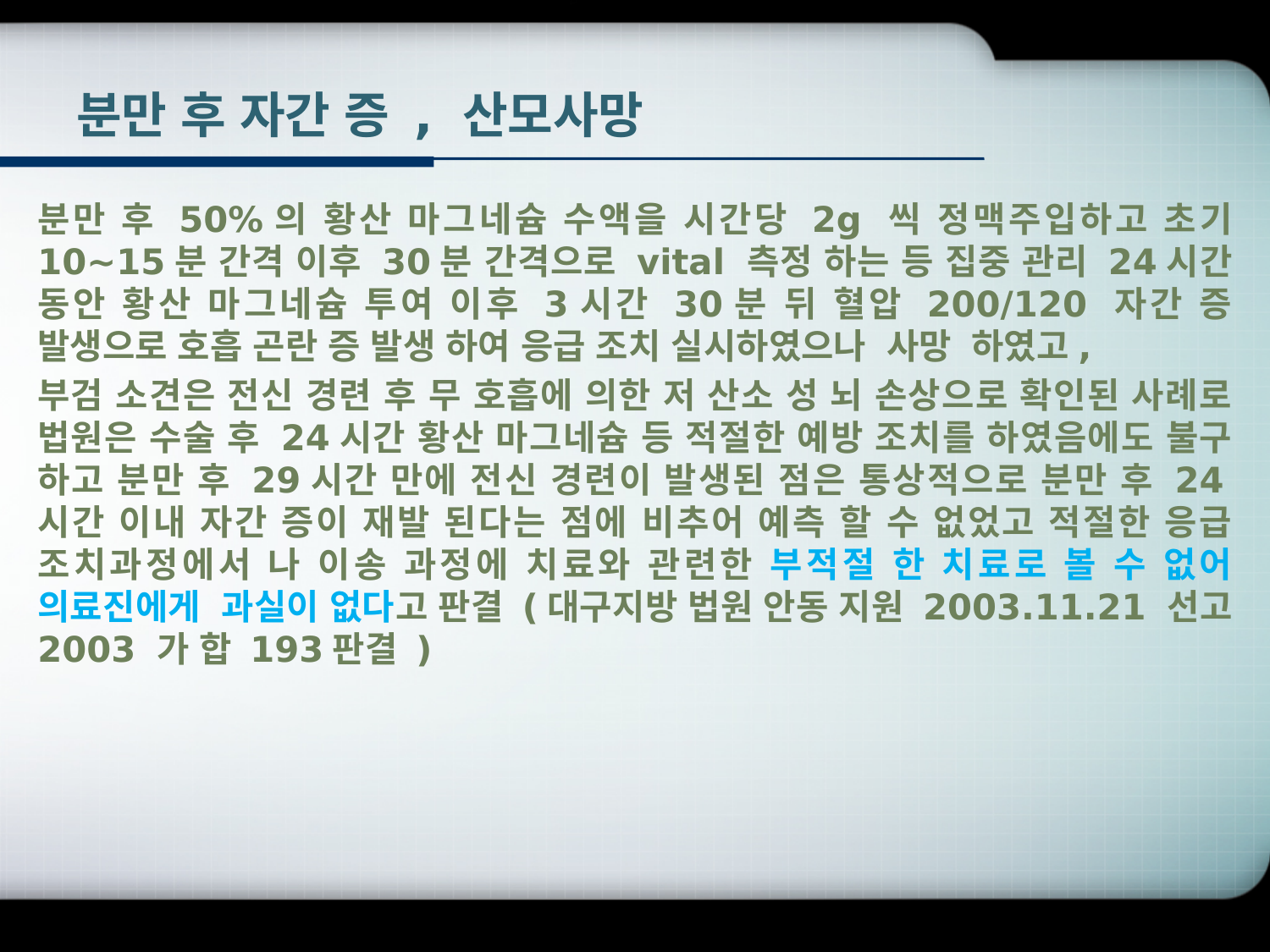

# 분만 후 자간 증 , 산모사망
분만 후 50%의 황산 마그네슘 수액을 시간당 2g 씩 정맥주입하고 초기 10~15분 간격 이후 30분 간격으로 vital 측정 하는 등 집중 관리 24시간 동안 황산 마그네슘 투여 이후 3시간 30분 뒤 혈압 200/120 자간 증 발생으로 호흡 곤란 증 발생 하여 응급 조치 실시하였으나  사망  하였고,
부검 소견은 전신 경련 후 무 호흡에 의한 저 산소 성 뇌 손상으로 확인된 사례로 법원은 수술 후 24시간 황산 마그네슘 등 적절한 예방 조치를 하였음에도 불구 하고 분만 후 29시간 만에 전신 경련이 발생된 점은 통상적으로 분만 후 24시간 이내 자간 증이 재발 된다는 점에 비추어 예측 할 수 없었고 적절한 응급 조치과정에서 나 이송 과정에 치료와 관련한 부적절 한 치료로 볼 수 없어 의료진에게  과실이 없다고 판결 (대구지방 법원 안동 지원 2003.11.21 선고 2003 가 합 193판결 )